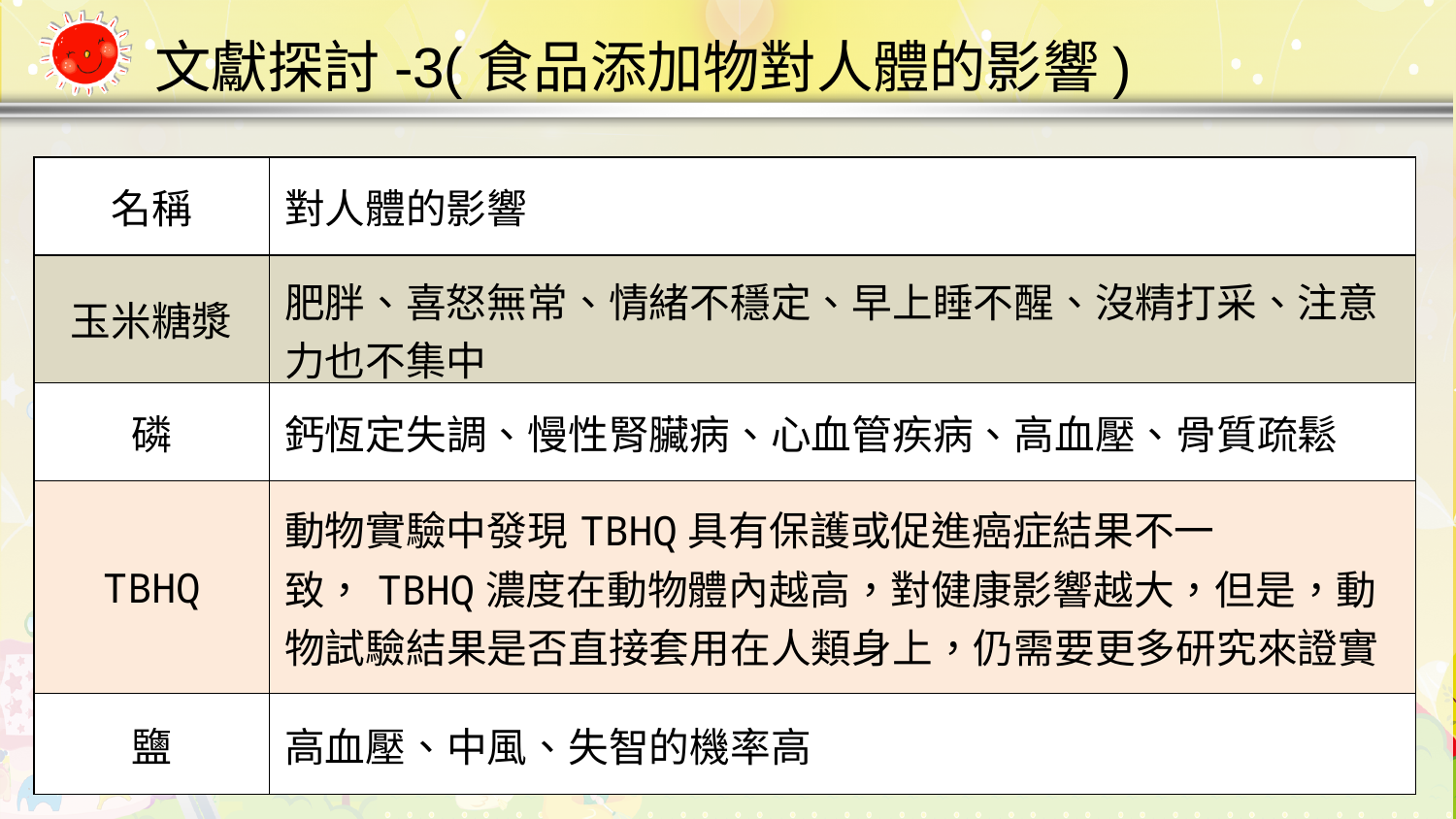

文獻探討-3(食品添加物對人體的影響)
| 名稱 | 對人體的影響 |
| --- | --- |
| 玉米糖漿 | 肥胖、喜怒無常、情緒不穩定、早上睡不醒、沒精打采、注意力也不集中 |
| 磷 | 鈣恆定失調、慢性腎臟病、心血管疾病、高血壓、骨質疏鬆 |
| TBHQ | 動物實驗中發現TBHQ具有保護或促進癌症結果不一致，TBHQ濃度在動物體內越高，對健康影響越大，但是，動物試驗結果是否直接套用在人類身上，仍需要更多研究來證實 |
| 鹽 | 高血壓、中風、失智的機率高 |